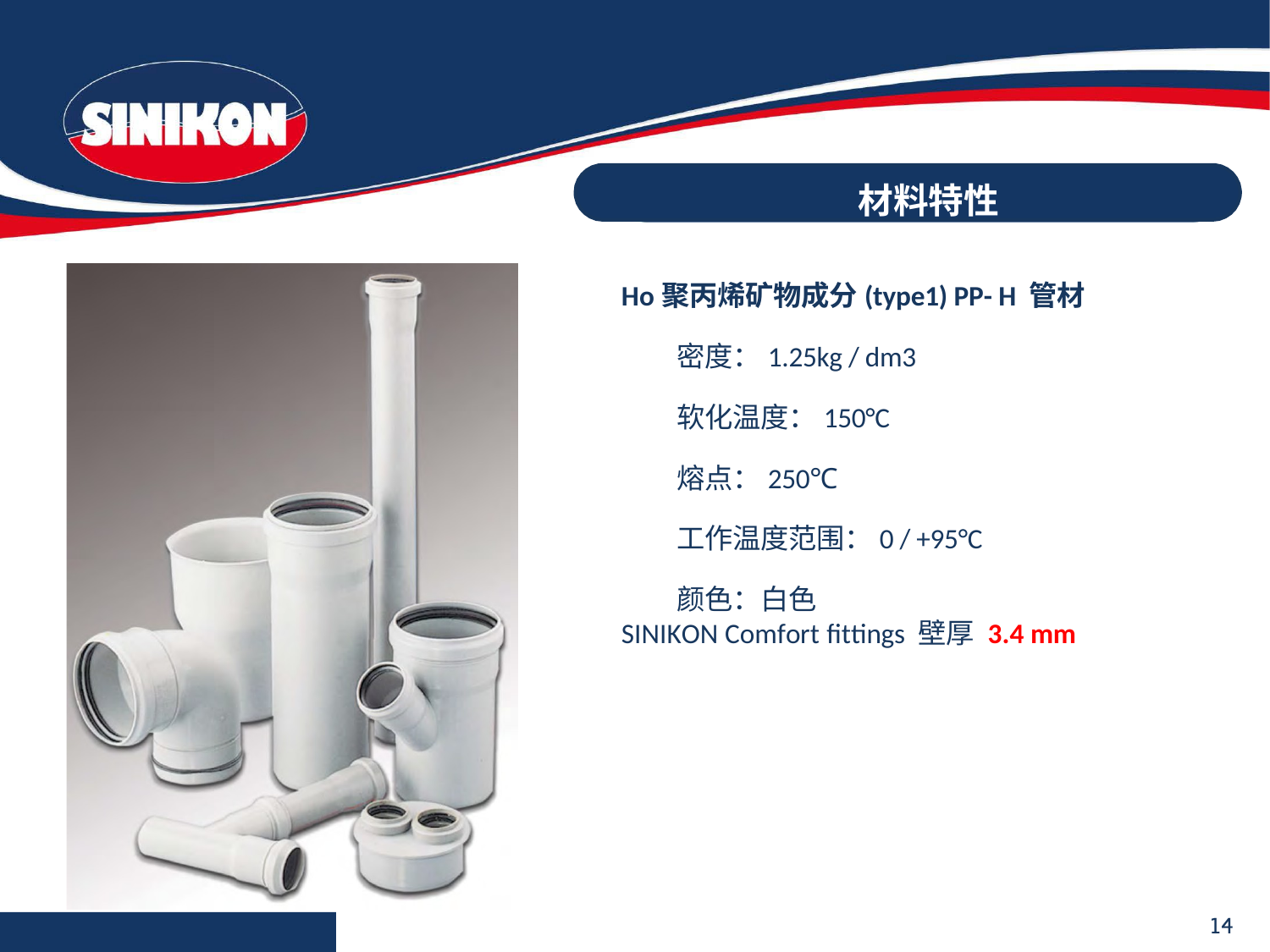

# 材料特性

Ho聚丙烯矿物成分(type1) РР- Н 管材
密度：1.25kg / dm3
软化温度：150°C
熔点：250℃
工作温度范围：0 / +95°C
颜色：白色
SINIKON Comfort fittings 壁厚 3.4 mm

14